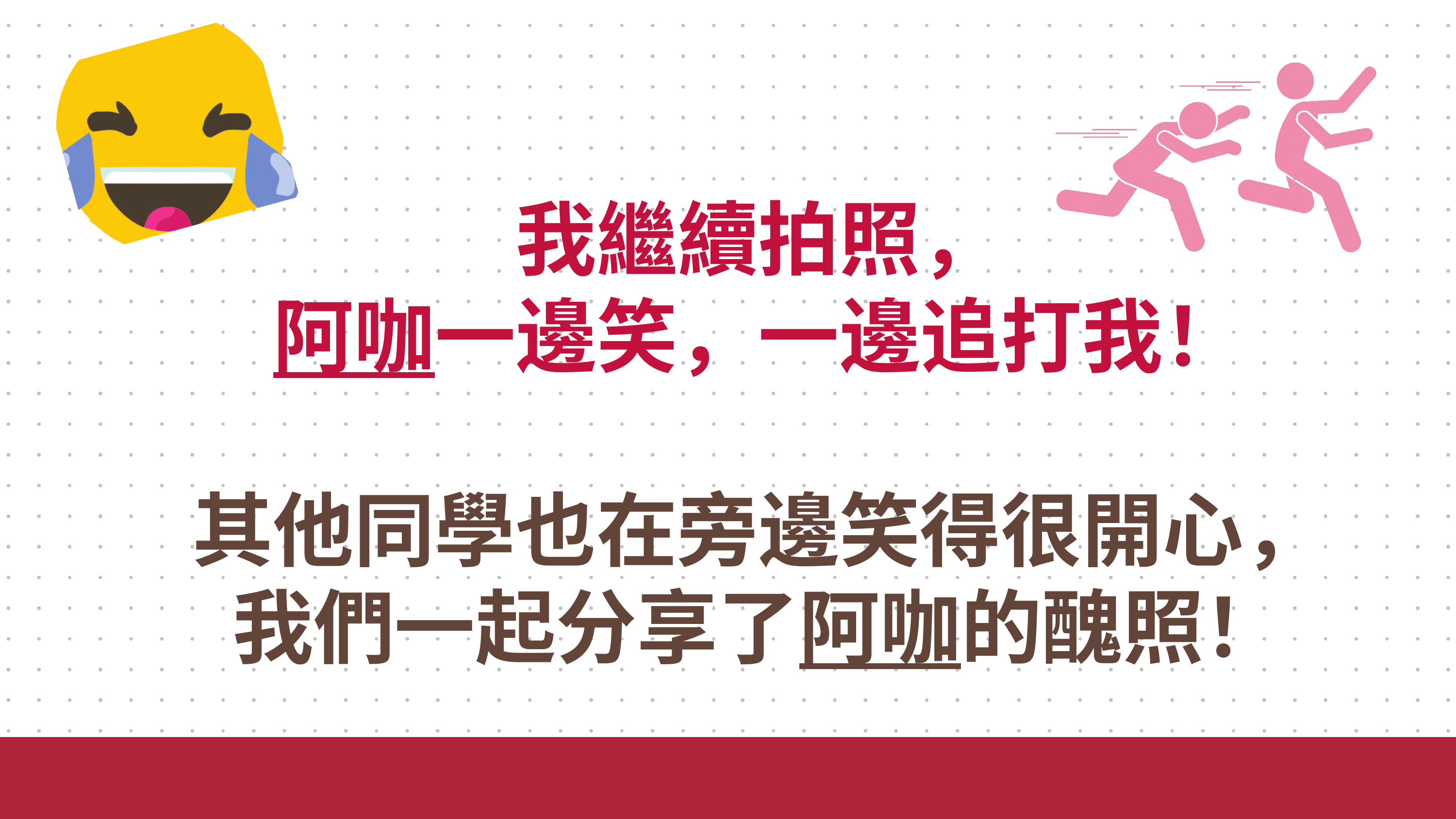

我繼續拍照，
阿咖一邊笑，一邊追打我！

其他同學也在旁邊笑得很開心，
我們一起分享了阿咖的醜照！